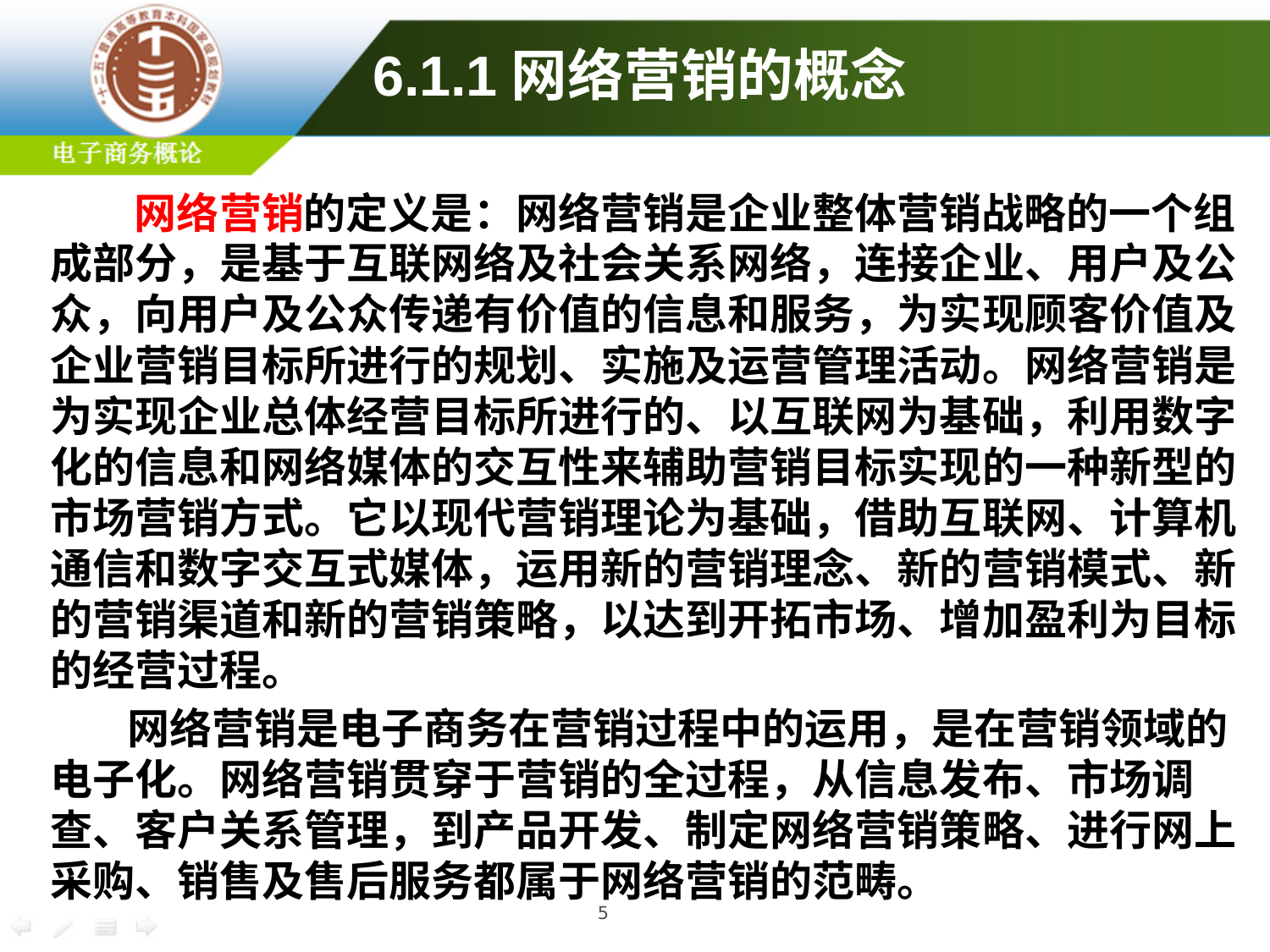

# 6.1.1网络营销的概念
	        网络营销的定义是：网络营销是企业整体营销战略的一个组成部分，是基于互联网络及社会关系网络，连接企业、用户及公众，向用户及公众传递有价值的信息和服务，为实现顾客价值及企业营销目标所进行的规划、实施及运营管理活动。网络营销是为实现企业总体经营目标所进行的、以互联网为基础，利用数字化的信息和网络媒体的交互性来辅助营销目标实现的一种新型的市场营销方式。它以现代营销理论为基础，借助互联网、计算机通信和数字交互式媒体，运用新的营销理念、新的营销模式、新的营销渠道和新的营销策略，以达到开拓市场、增加盈利为目标的经营过程。
            网络营销是电子商务在营销过程中的运用，是在营销领域的电子化。网络营销贯穿于营销的全过程，从信息发布、市场调查、客户关系管理，到产品开发、制定网络营销策略、进行网上采购、销售及售后服务都属于网络营销的范畴。
5